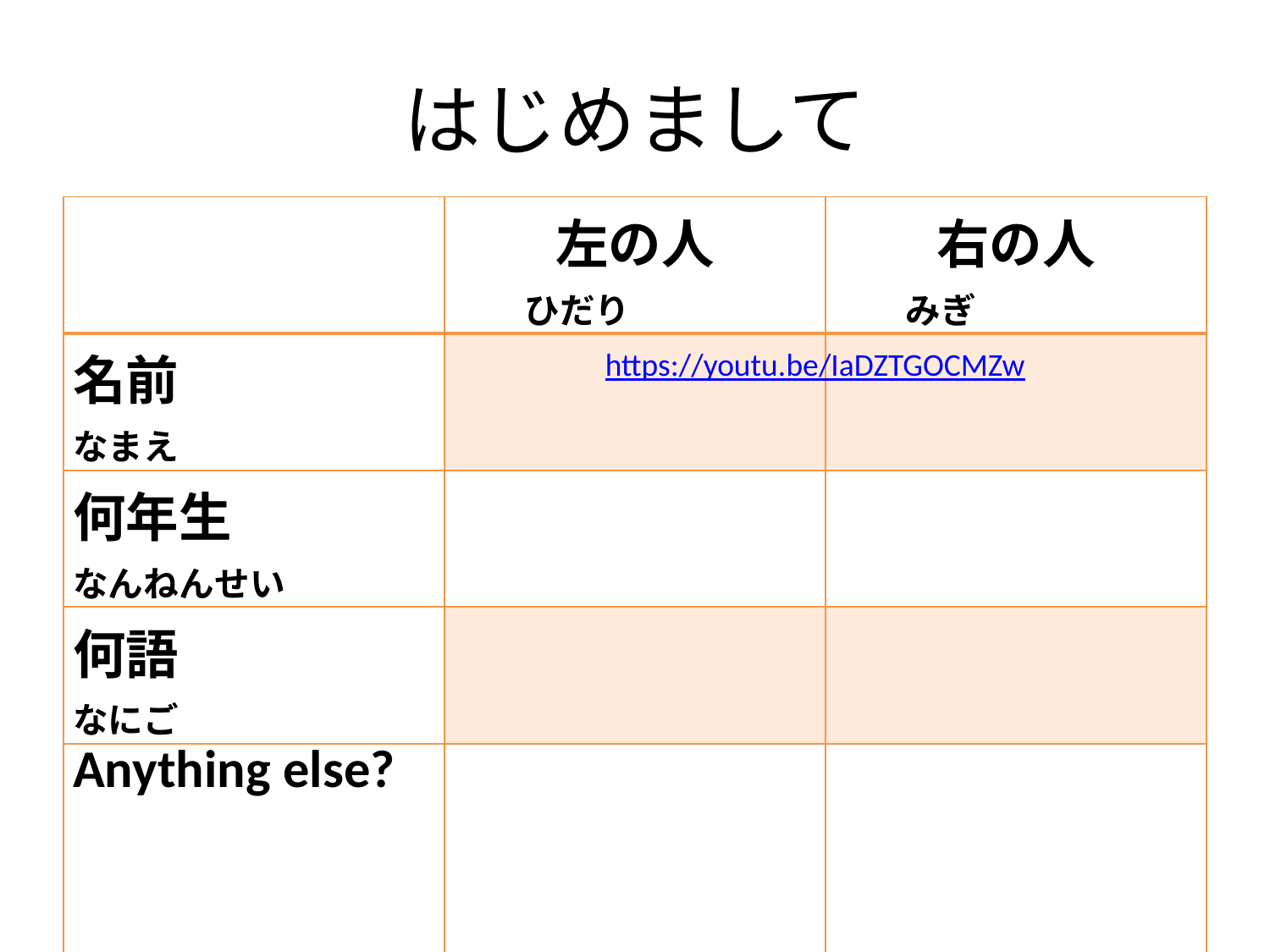

# はじめまして
|  | 左の人 　　ひだり | 右の人 　　みぎ |
| --- | --- | --- |
| 名前 なまえ |  |  |
| 何年生 なんねんせい |  |  |
| 何語 なにご |  |  |
| Anything else? |  |  |
https://youtu.be/IaDZTGOCMZw